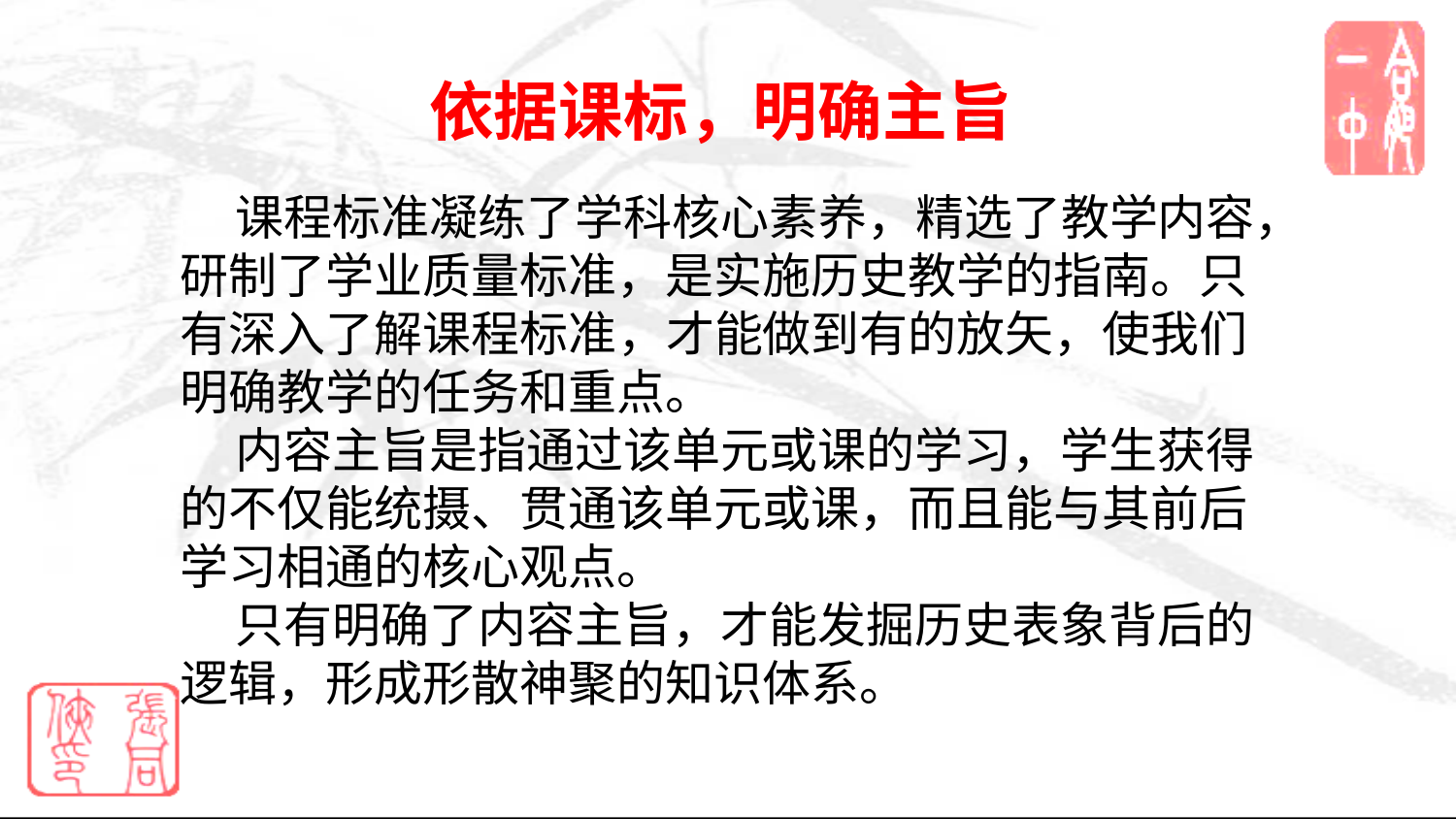

依据课标，明确主旨
    课程标准凝练了学科核心素养，精选了教学内容，研制了学业质量标准，是实施历史教学的指南。只有深入了解课程标准，才能做到有的放矢，使我们明确教学的任务和重点。
    内容主旨是指通过该单元或课的学习，学生获得的不仅能统摄、贯通该单元或课，而且能与其前后学习相通的核心观点。
    只有明确了内容主旨，才能发掘历史表象背后的逻辑，形成形散神聚的知识体系。